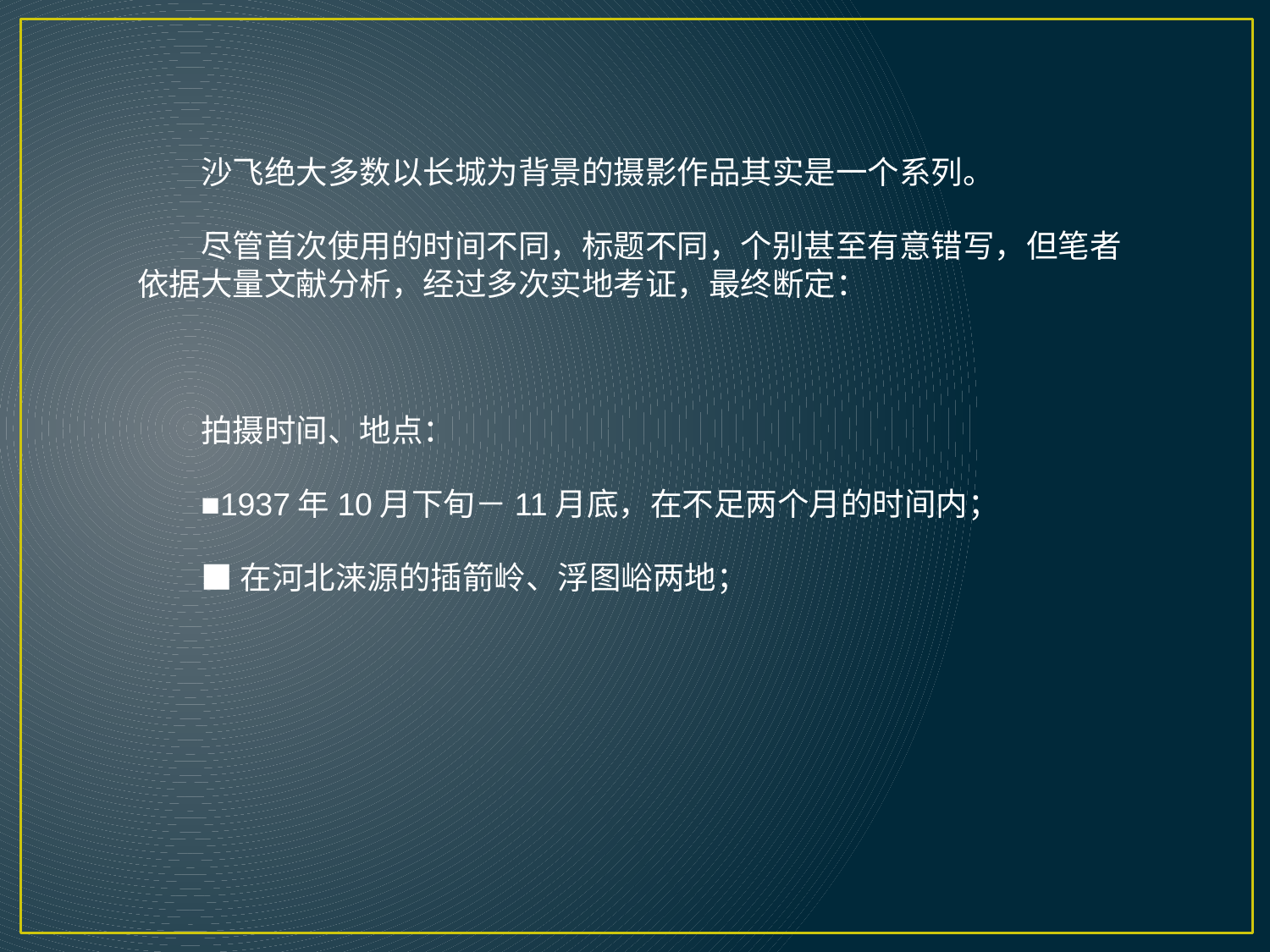

沙飞绝大多数以长城为背景的摄影作品其实是一个系列。
尽管首次使用的时间不同，标题不同，个别甚至有意错写，但笔者依据大量文献分析，经过多次实地考证，最终断定：

拍摄时间、地点：
■1937年10月下旬－11月底，在不足两个月的时间内；
■在河北涞源的插箭岭、浮图峪两地；